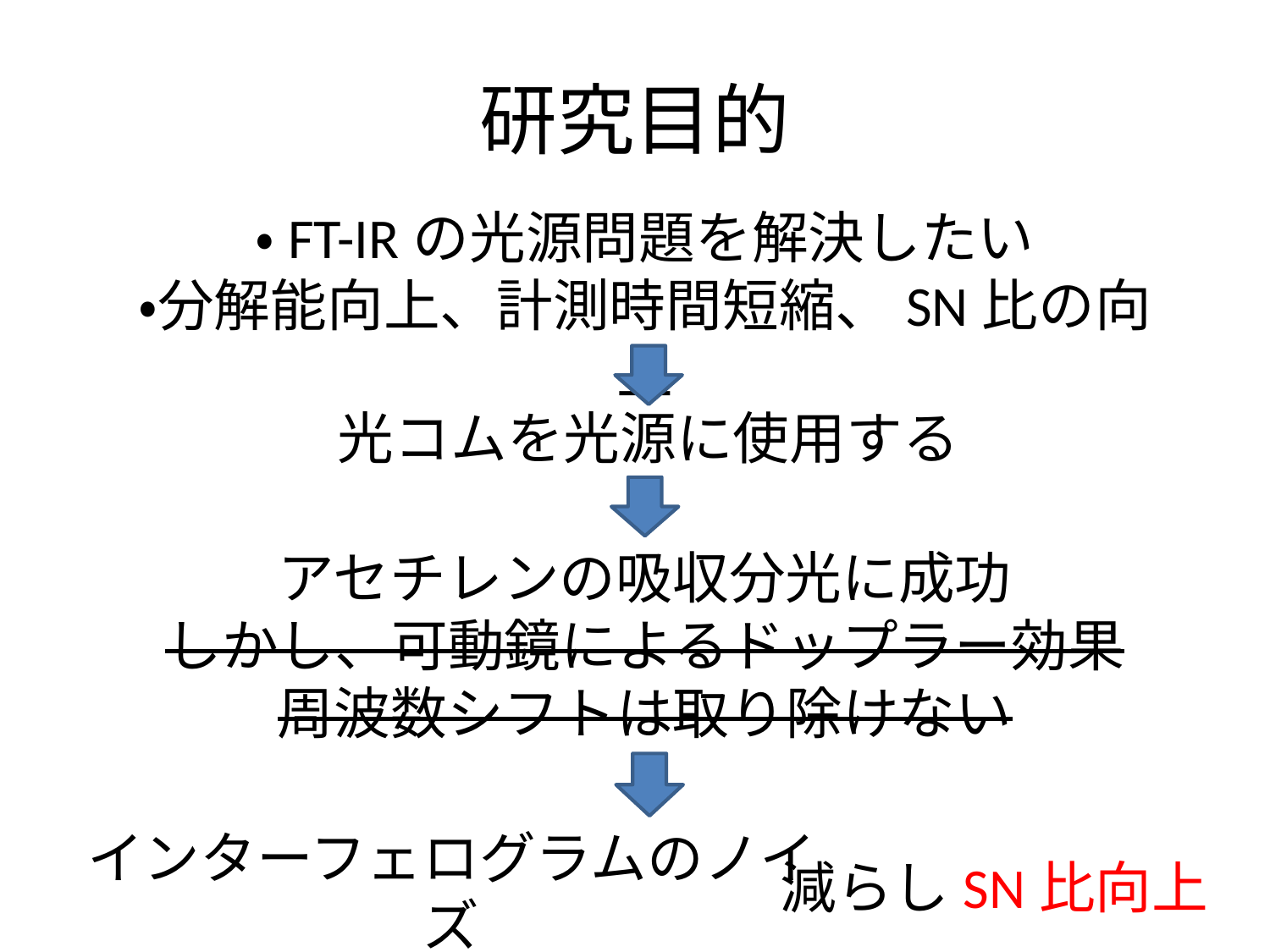

# 研究目的
・FT-IRの光源問題を解決したい
・分解能向上、計測時間短縮、SN比の向上

光コムを光源に使用する

アセチレンの吸収分光に成功
しかし、可動鏡によるドップラー効果
周波数シフトは取り除けない

インターフェログラムのノイズ
メカトロニクスの1/fノイズ
減らしSN比向上